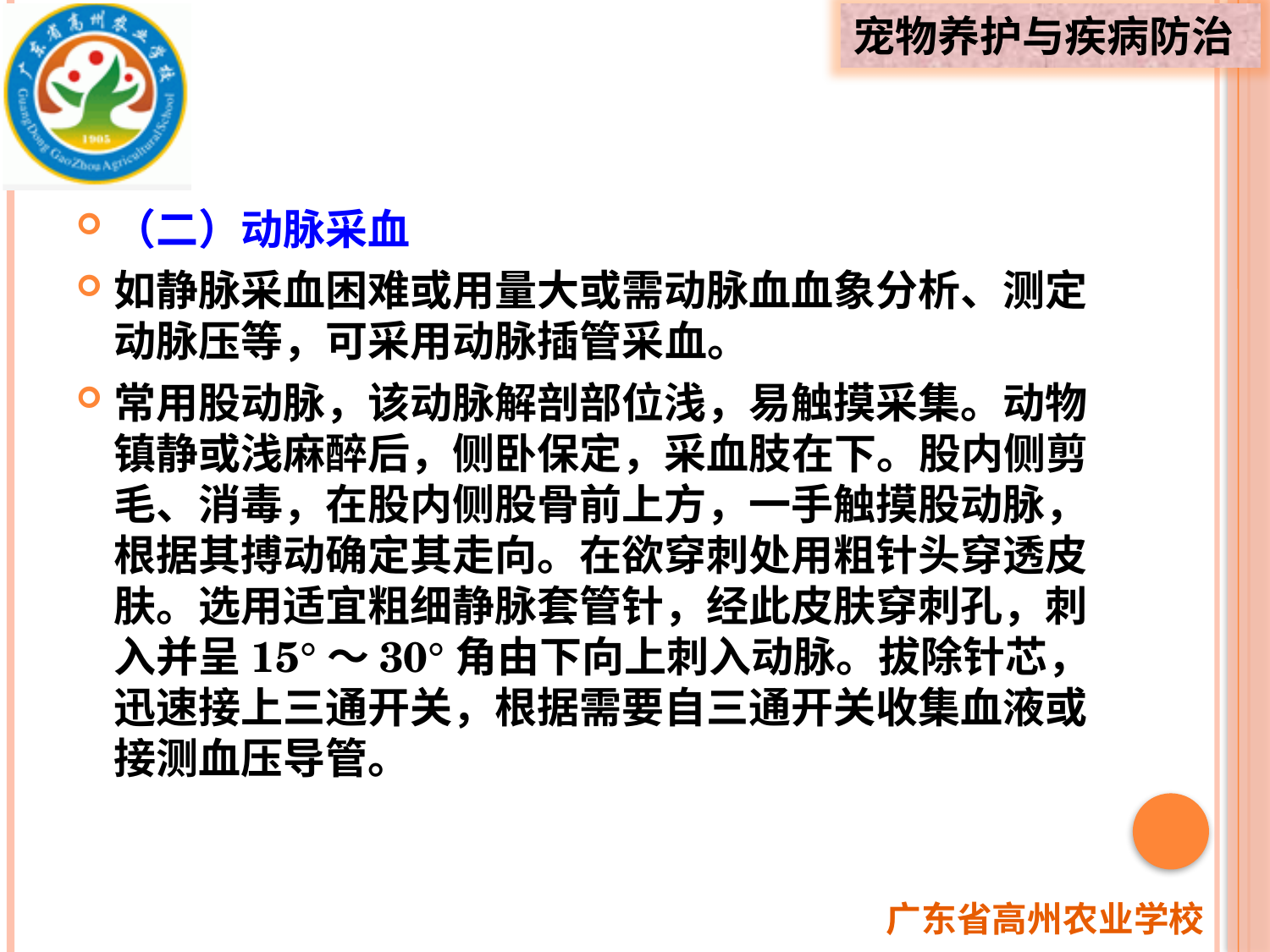

（二）动脉采血
如静脉采血困难或用量大或需动脉血血象分析、测定动脉压等，可采用动脉插管采血。
常用股动脉，该动脉解剖部位浅，易触摸采集。动物镇静或浅麻醉后，侧卧保定，采血肢在下。股内侧剪毛、消毒，在股内侧股骨前上方，一手触摸股动脉，根据其搏动确定其走向。在欲穿刺处用粗针头穿透皮肤。选用适宜粗细静脉套管针，经此皮肤穿刺孔，刺入并呈15°～30°角由下向上刺入动脉。拔除针芯，迅速接上三通开关，根据需要自三通开关收集血液或接测血压导管。